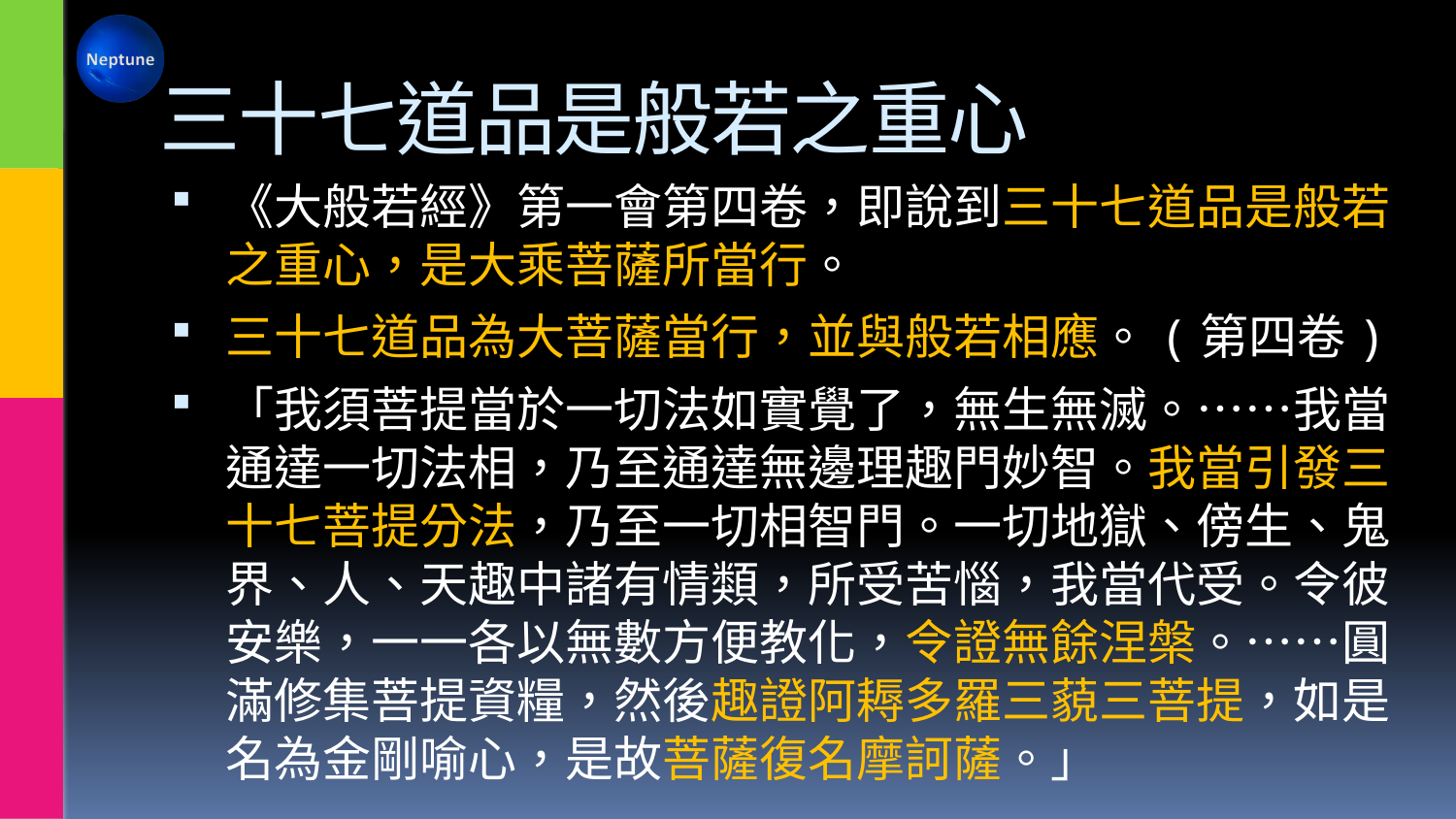

# 三十七道品是般若之重心
《大般若經》第一會第四卷，即說到三十七道品是般若之重心，是大乘菩薩所當行。
三十七道品為大菩薩當行，並與般若相應。(第四卷)
「我須菩提當於一切法如實覺了，無生無滅。……我當通達一切法相，乃至通達無邊理趣門妙智。我當引發三十七菩提分法，乃至一切相智門。一切地獄、傍生、鬼界、人、天趣中諸有情類，所受苦惱，我當代受。令彼安樂，一一各以無數方便教化，令證無餘涅槃。……圓滿修集菩提資糧，然後趣證阿耨多羅三藐三菩提，如是名為金剛喻心，是故菩薩復名摩訶薩。」